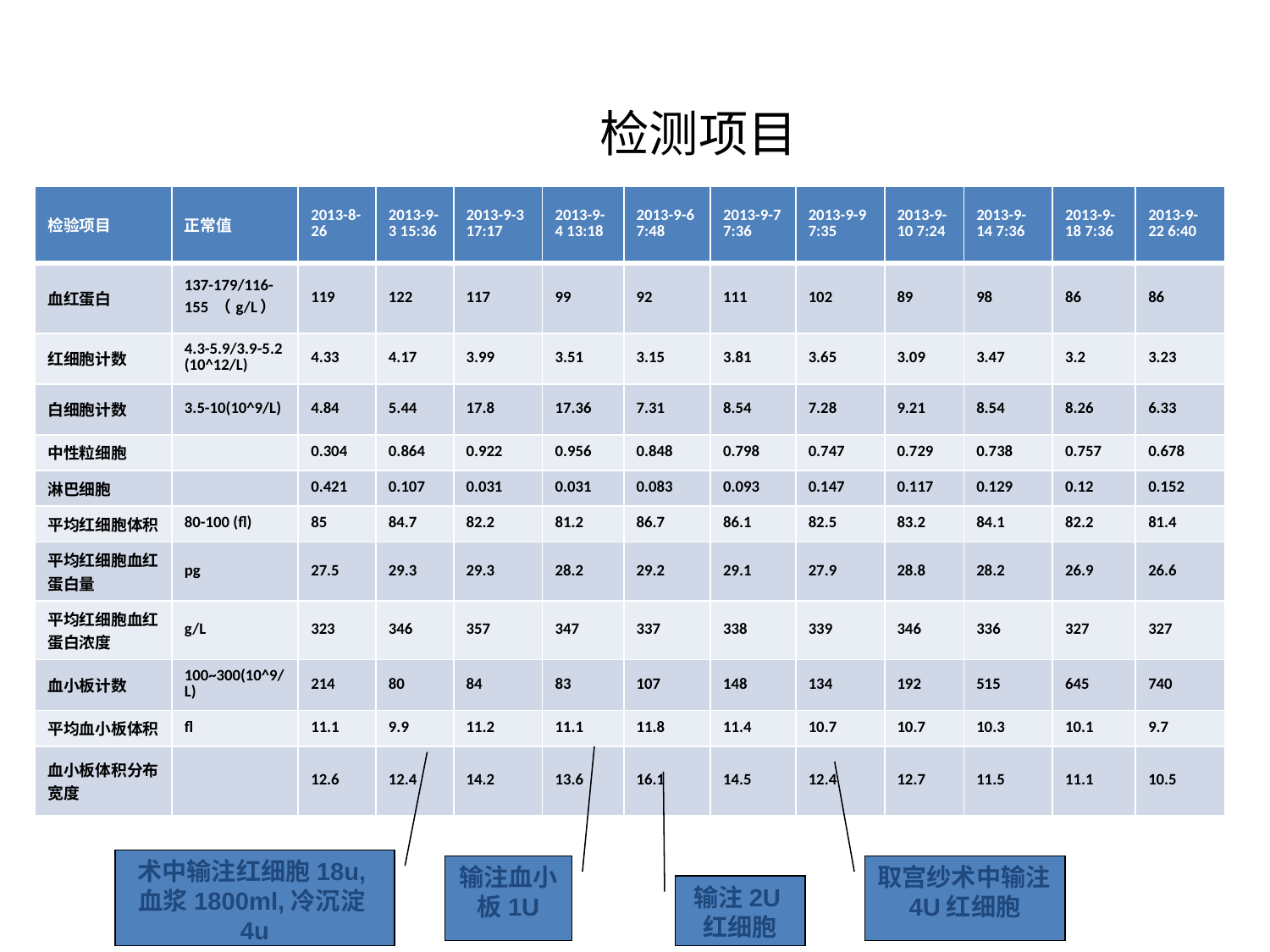

# 检测项目
| 检验项目 | 正常值 | 2013-8-26 | 2013-9-3 15:36 | 2013-9-3 17:17 | 2013-9-4 13:18 | 2013-9-6 7:48 | 2013-9-7 7:36 | 2013-9-9 7:35 | 2013-9-10 7:24 | 2013-9-14 7:36 | 2013-9-18 7:36 | 2013-9-22 6:40 |
| --- | --- | --- | --- | --- | --- | --- | --- | --- | --- | --- | --- | --- |
| 血红蛋白 | 137-179/116-155 （g/L） | 119 | 122 | 117 | 99 | 92 | 111 | 102 | 89 | 98 | 86 | 86 |
| 红细胞计数 | 4.3-5.9/3.9-5.2 (10^12/L) | 4.33 | 4.17 | 3.99 | 3.51 | 3.15 | 3.81 | 3.65 | 3.09 | 3.47 | 3.2 | 3.23 |
| 白细胞计数 | 3.5-10(10^9/L) | 4.84 | 5.44 | 17.8 | 17.36 | 7.31 | 8.54 | 7.28 | 9.21 | 8.54 | 8.26 | 6.33 |
| 中性粒细胞 |  | 0.304 | 0.864 | 0.922 | 0.956 | 0.848 | 0.798 | 0.747 | 0.729 | 0.738 | 0.757 | 0.678 |
| 淋巴细胞 |  | 0.421 | 0.107 | 0.031 | 0.031 | 0.083 | 0.093 | 0.147 | 0.117 | 0.129 | 0.12 | 0.152 |
| 平均红细胞体积 | 80-100 (fl) | 85 | 84.7 | 82.2 | 81.2 | 86.7 | 86.1 | 82.5 | 83.2 | 84.1 | 82.2 | 81.4 |
| 平均红细胞血红蛋白量 | pg | 27.5 | 29.3 | 29.3 | 28.2 | 29.2 | 29.1 | 27.9 | 28.8 | 28.2 | 26.9 | 26.6 |
| 平均红细胞血红蛋白浓度 | g/L | 323 | 346 | 357 | 347 | 337 | 338 | 339 | 346 | 336 | 327 | 327 |
| 血小板计数 | 100~300(10^9/L) | 214 | 80 | 84 | 83 | 107 | 148 | 134 | 192 | 515 | 645 | 740 |
| 平均血小板体积 | fl | 11.1 | 9.9 | 11.2 | 11.1 | 11.8 | 11.4 | 10.7 | 10.7 | 10.3 | 10.1 | 9.7 |
| 血小板体积分布宽度 |  | 12.6 | 12.4 | 14.2 | 13.6 | 16.1 | 14.5 | 12.4 | 12.7 | 11.5 | 11.1 | 10.5 |
术中输注红细胞18u,血浆1800ml,冷沉淀4u
输注血小板1U
取宫纱术中输注4U红细胞
输注2U红细胞